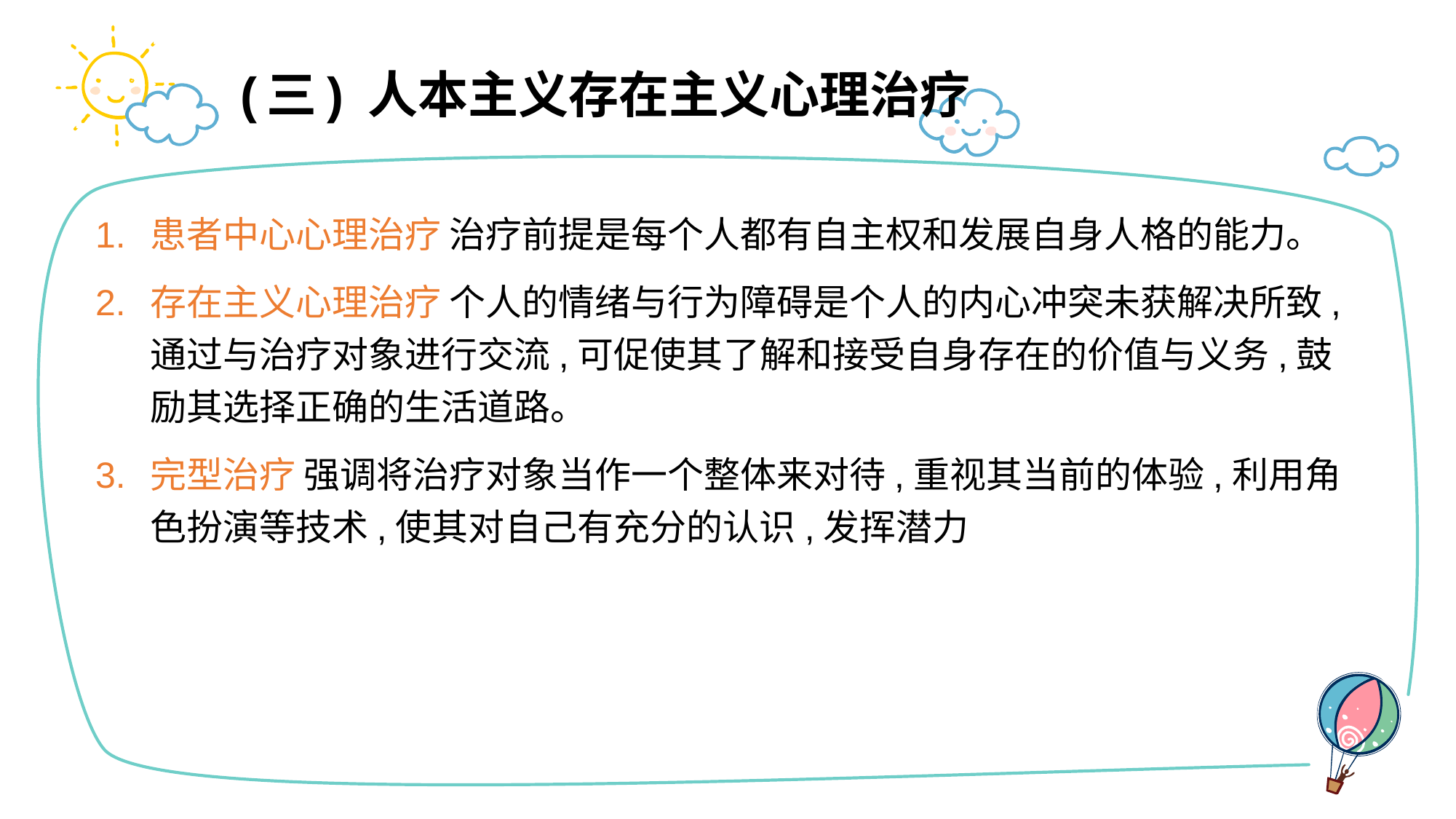

# (三) 人本主义存在主义心理治疗
患者中心心理治疗 治疗前提是每个人都有自主权和发展自身人格的能力。
存在主义心理治疗 个人的情绪与行为障碍是个人的内心冲突未获解决所致,通过与治疗对象进行交流,可促使其了解和接受自身存在的价值与义务,鼓励其选择正确的生活道路。
完型治疗 强调将治疗对象当作一个整体来对待,重视其当前的体验,利用角色扮演等技术,使其对自己有充分的认识,发挥潜力